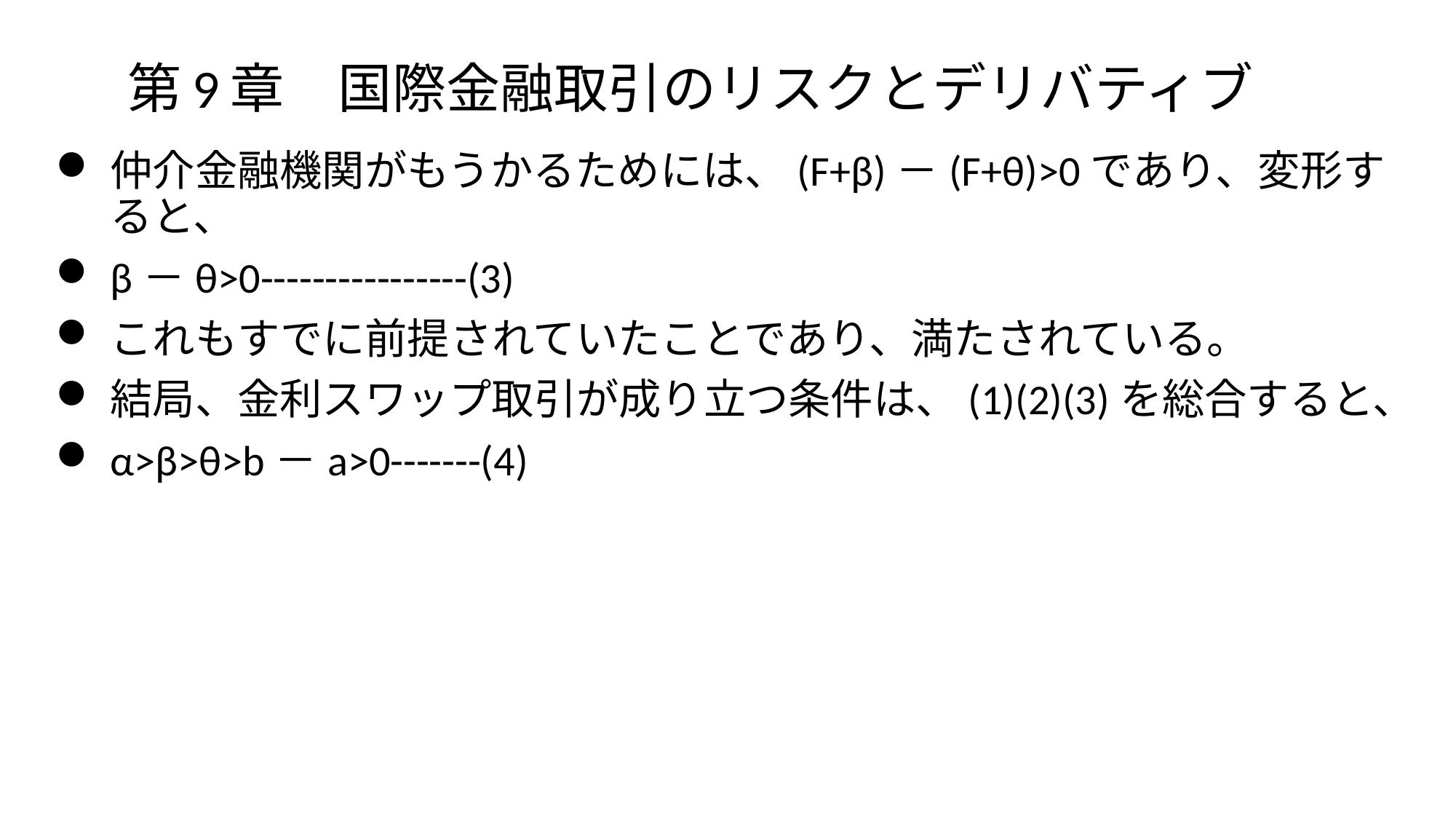

# 第9章　国際金融取引のリスクとデリバティブ
仲介金融機関がもうかるためには、(F+β)－(F+θ)>0であり、変形すると、
β－θ>0----------------(3)
これもすでに前提されていたことであり、満たされている。
結局、金利スワップ取引が成り立つ条件は、(1)(2)(3)を総合すると、
α>β>θ>b－a>0-------(4)